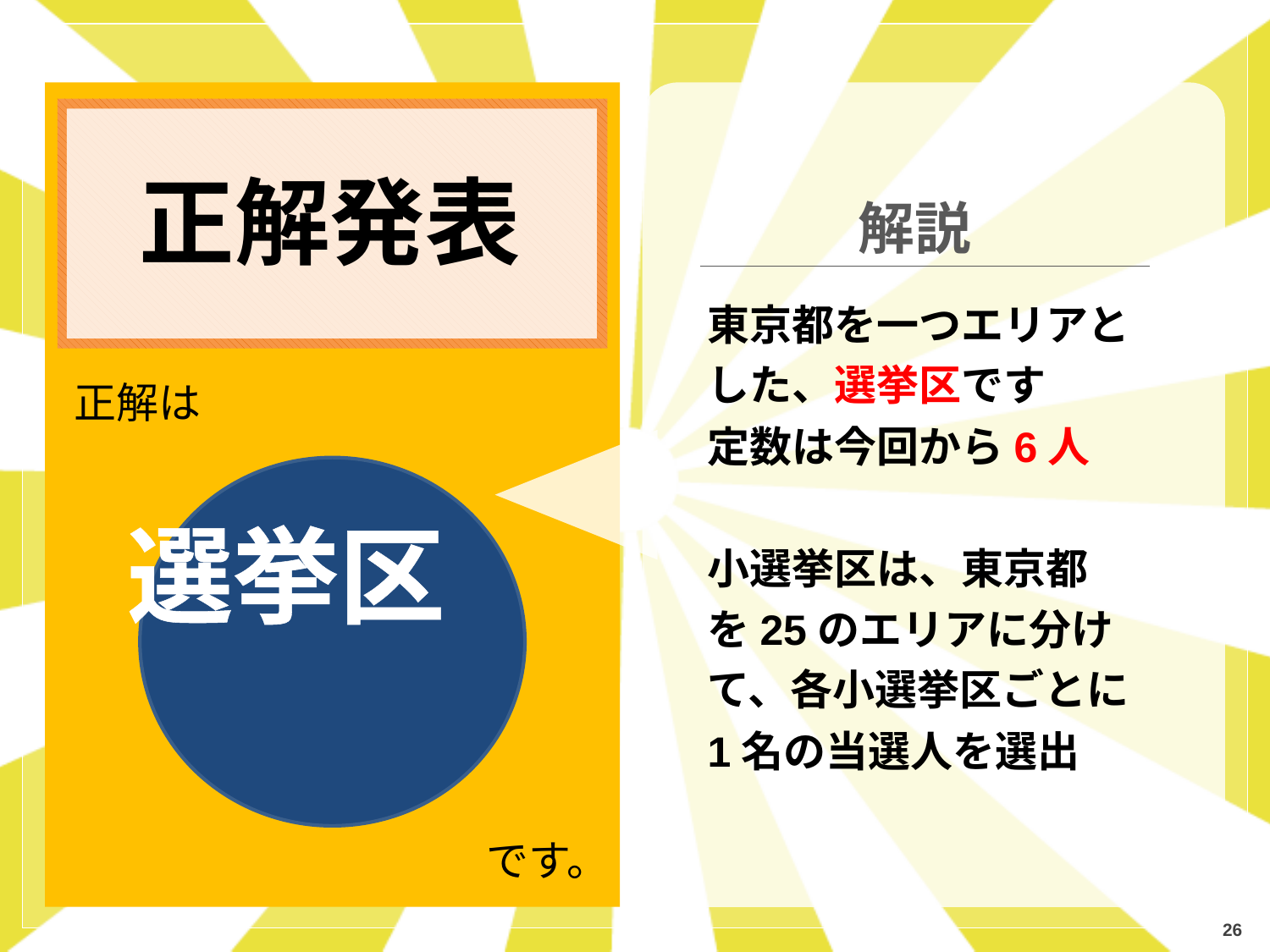

正解発表
解説
東京都を一つエリアとした、選挙区です
定数は今回から6人

小選挙区は、東京都を25のエリアに分けて、各小選挙区ごとに1名の当選人を選出
正解は

選挙区
です。
26